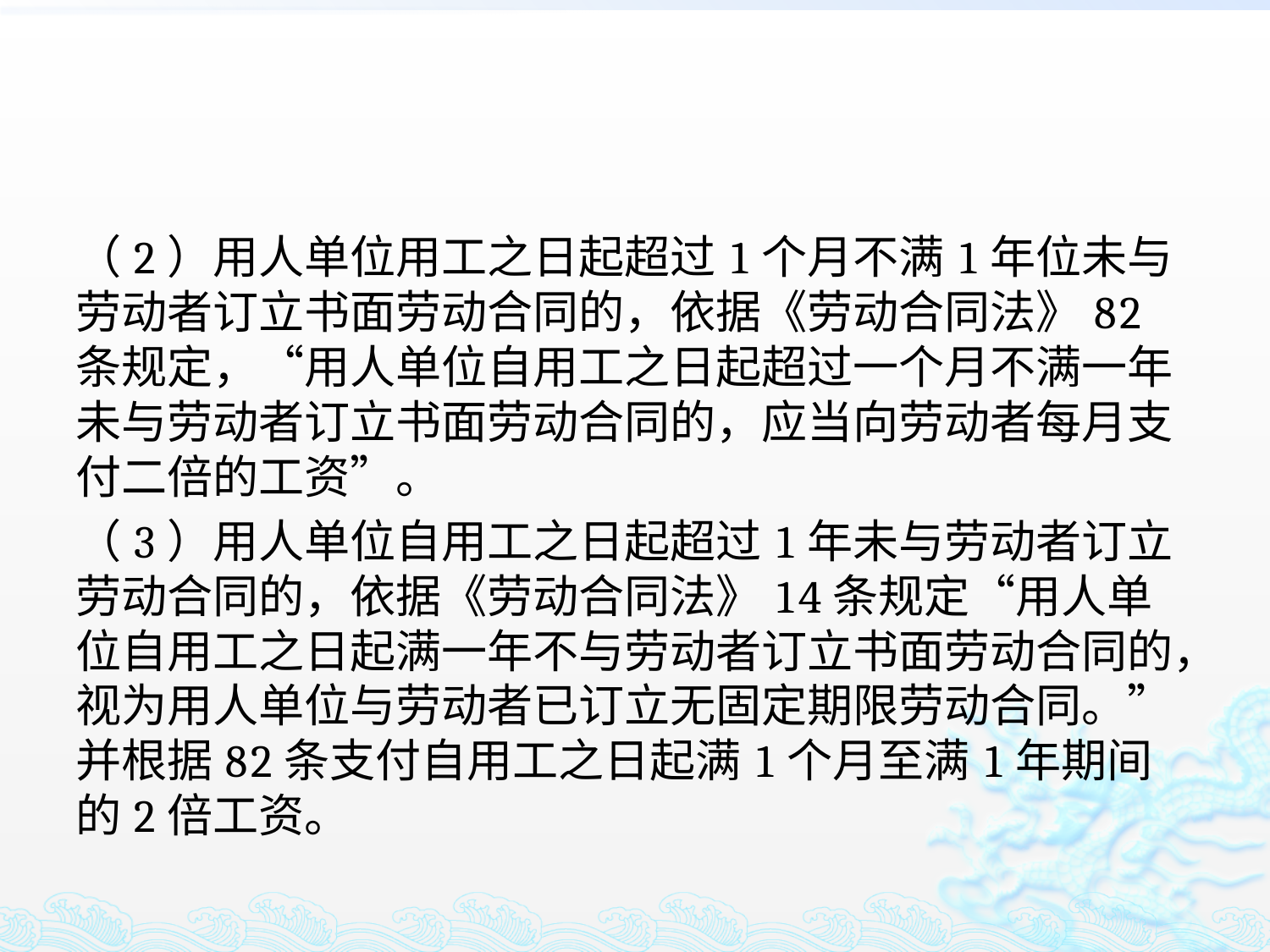

#
（2）用人单位用工之日起超过1个月不满1年位未与劳动者订立书面劳动合同的，依据《劳动合同法》82条规定，“用人单位自用工之日起超过一个月不满一年未与劳动者订立书面劳动合同的，应当向劳动者每月支付二倍的工资”。
（3）用人单位自用工之日起超过1年未与劳动者订立劳动合同的，依据《劳动合同法》14条规定“用人单位自用工之日起满一年不与劳动者订立书面劳动合同的，视为用人单位与劳动者已订立无固定期限劳动合同。”并根据82条支付自用工之日起满1个月至满1年期间的2倍工资。